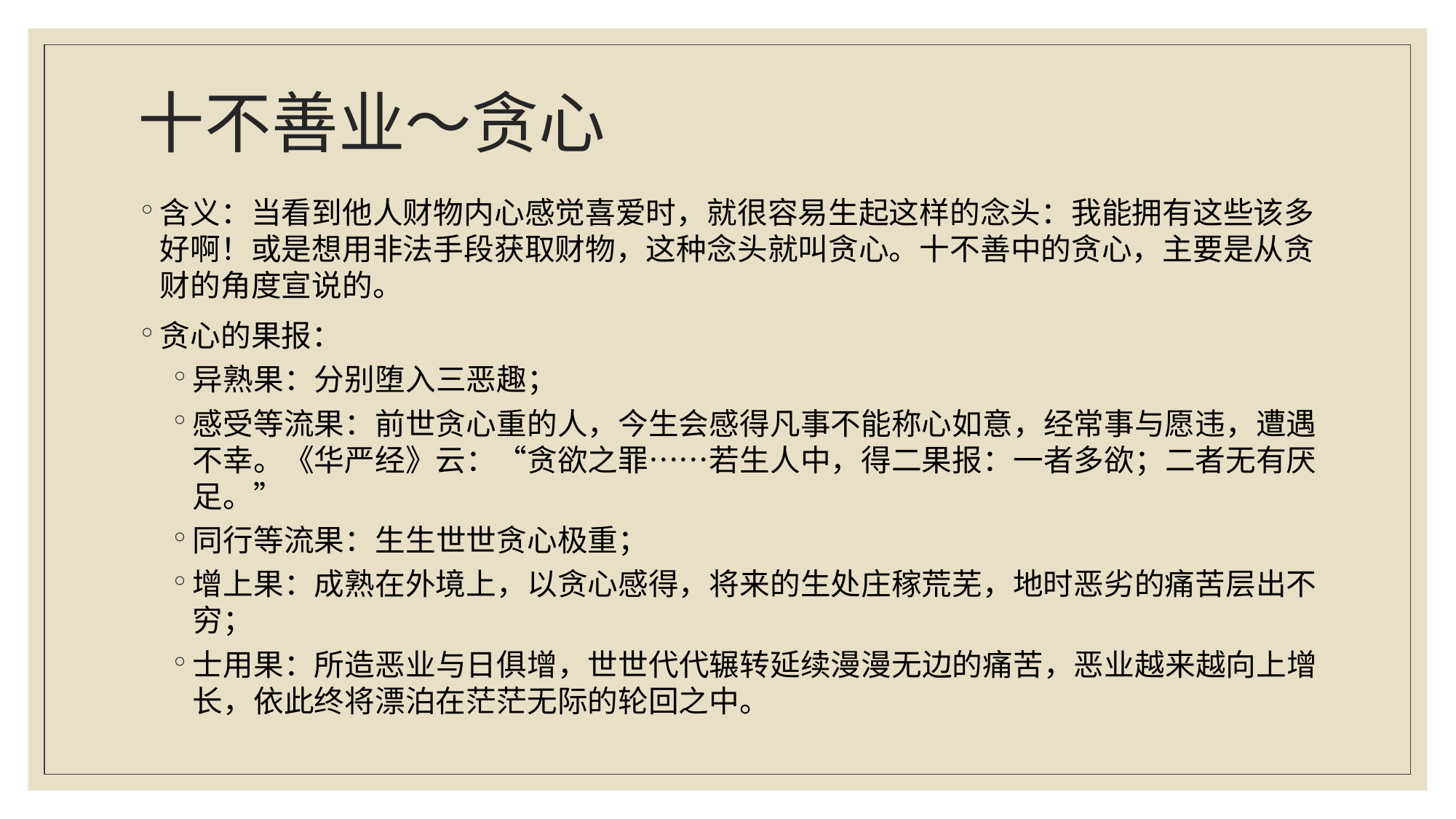

# 十不善业～贪心
含义：当看到他人财物内心感觉喜爱时，就很容易生起这样的念头：我能拥有这些该多好啊！或是想用非法手段获取财物，这种念头就叫贪心。十不善中的贪心，主要是从贪财的角度宣说的。
贪心的果报：
异熟果：分别堕入三恶趣；
感受等流果：前世贪心重的人，今生会感得凡事不能称心如意，经常事与愿违，遭遇不幸。《华严经》云：“贪欲之罪……若生人中，得二果报：一者多欲；二者无有厌足。”
同行等流果：生生世世贪心极重；
增上果：成熟在外境上，以贪心感得，将来的生处庄稼荒芜，地时恶劣的痛苦层出不穷；
士用果：所造恶业与日俱增，世世代代辗转延续漫漫无边的痛苦，恶业越来越向上增长，依此终将漂泊在茫茫无际的轮回之中。